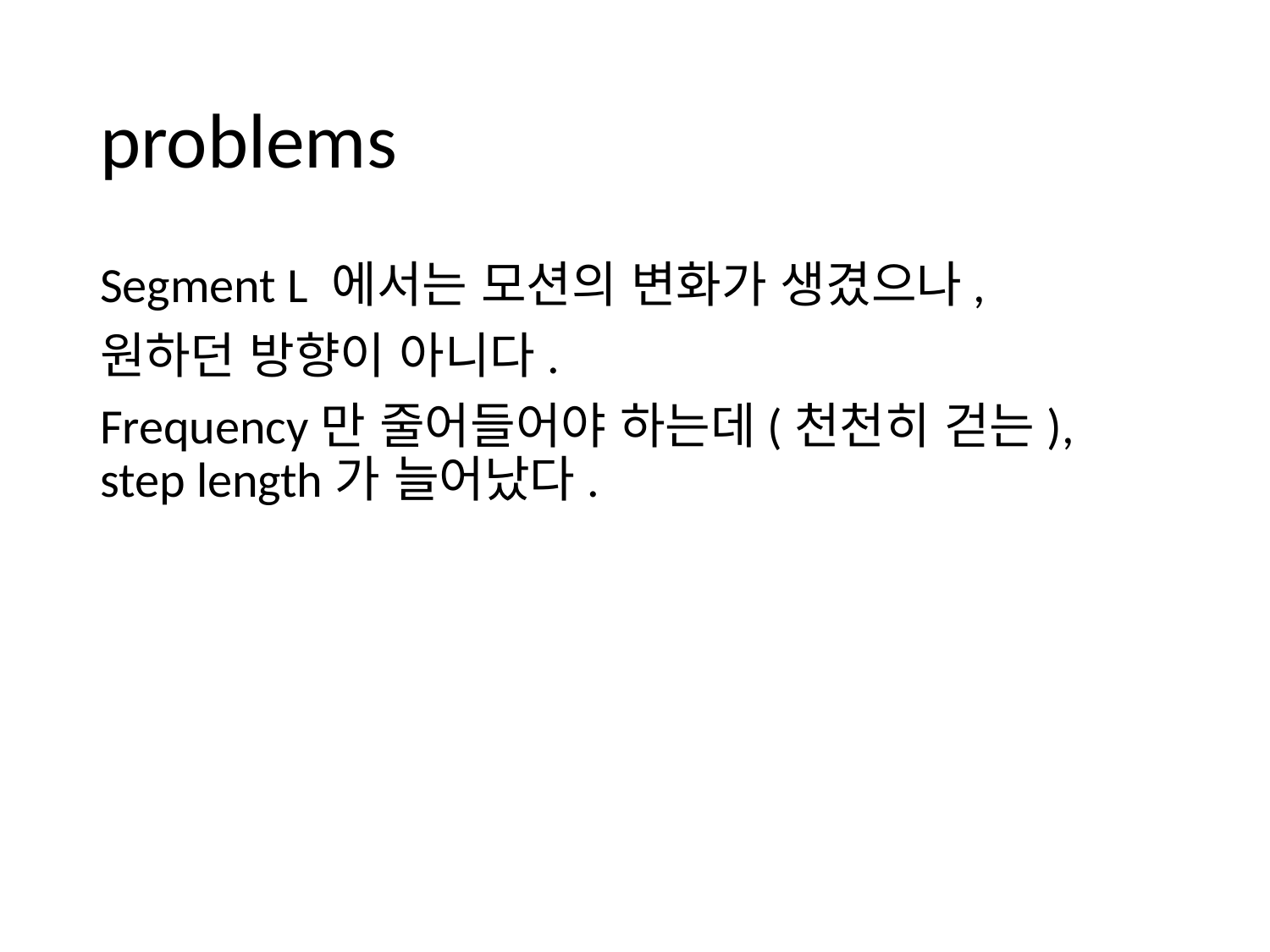

# problems
Segment L 에서는 모션의 변화가 생겼으나,
원하던 방향이 아니다.
Frequency만 줄어들어야 하는데(천천히 걷는), step length가 늘어났다.